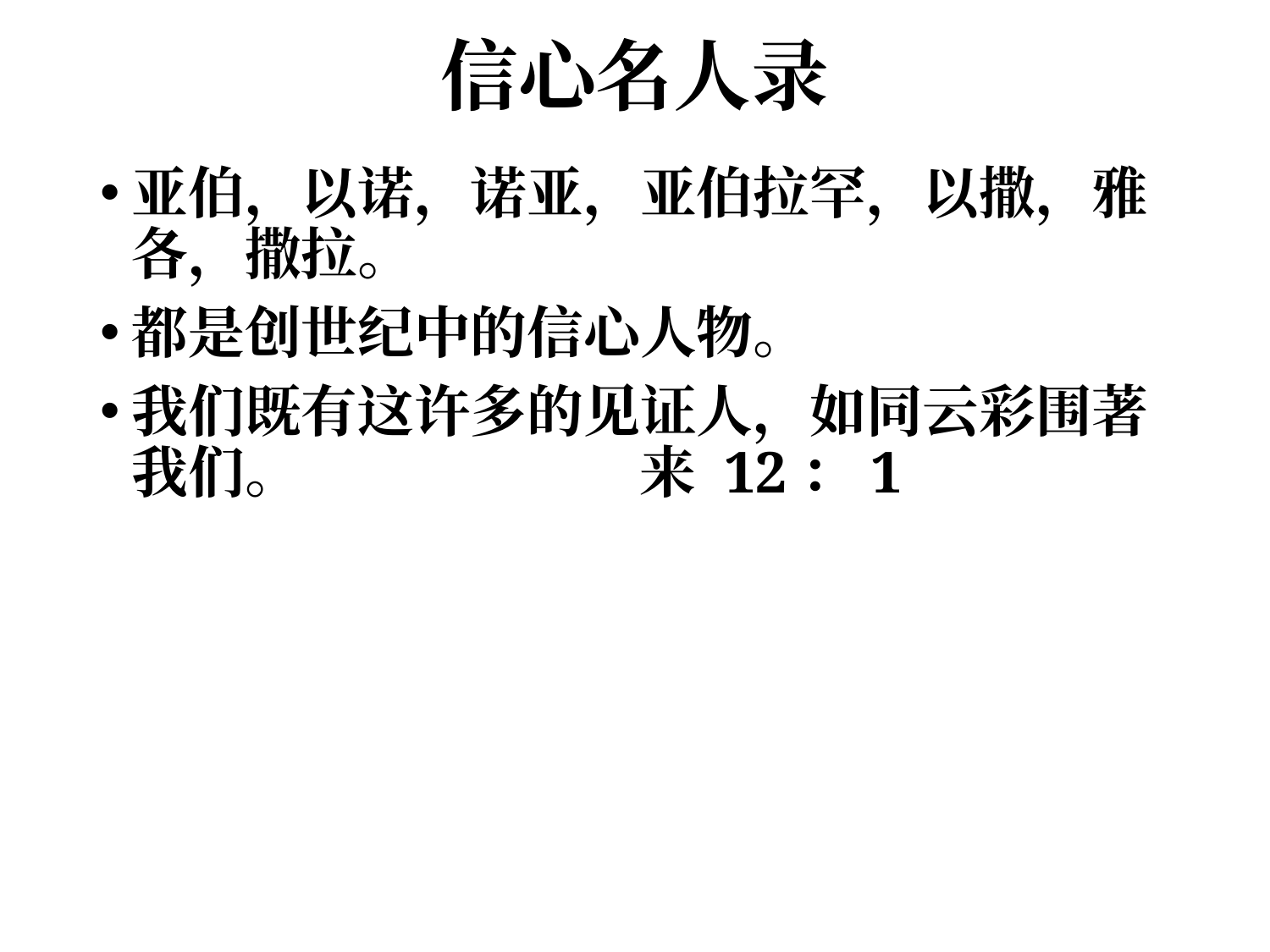

# 信心名人录
亚伯，以诺，诺亚，亚伯拉罕，以撒，雅各，撒拉。
都是创世纪中的信心人物。
我们既有这许多的见证人，如同云彩围著我们。			来 12：1